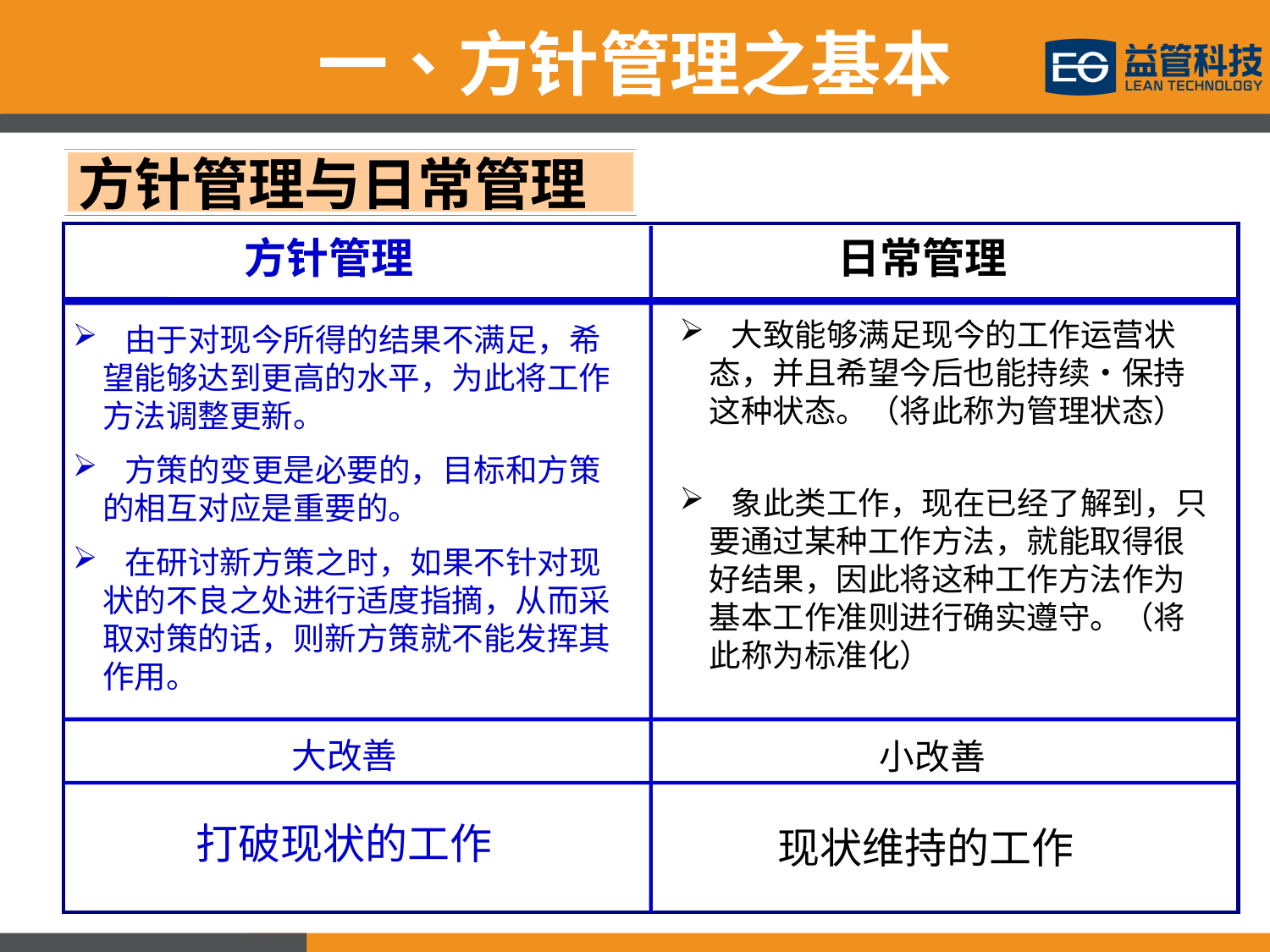

一、方针管理之基本
方针管理与日常管理

方针管理
日常管理

  大致能够满足现今的工作运营状态，并且希望今后也能持续・保持这种状态。（将此称为管理状态）
  象此类工作，现在已经了解到，只要通过某种工作方法，就能取得很好结果，因此将这种工作方法作为基本工作准则进行确实遵守。（将此称为标准化）
  由于对现今所得的结果不满足，希望能够达到更高的水平，为此将工作方法调整更新。
  方策的变更是必要的，目标和方策的相互对应是重要的。
  在研讨新方策之时，如果不针对现状的不良之处进行适度指摘，从而采取对策的话，则新方策就不能发挥其作用。

大改善
小改善

现状维持的工作

打破现状的工作